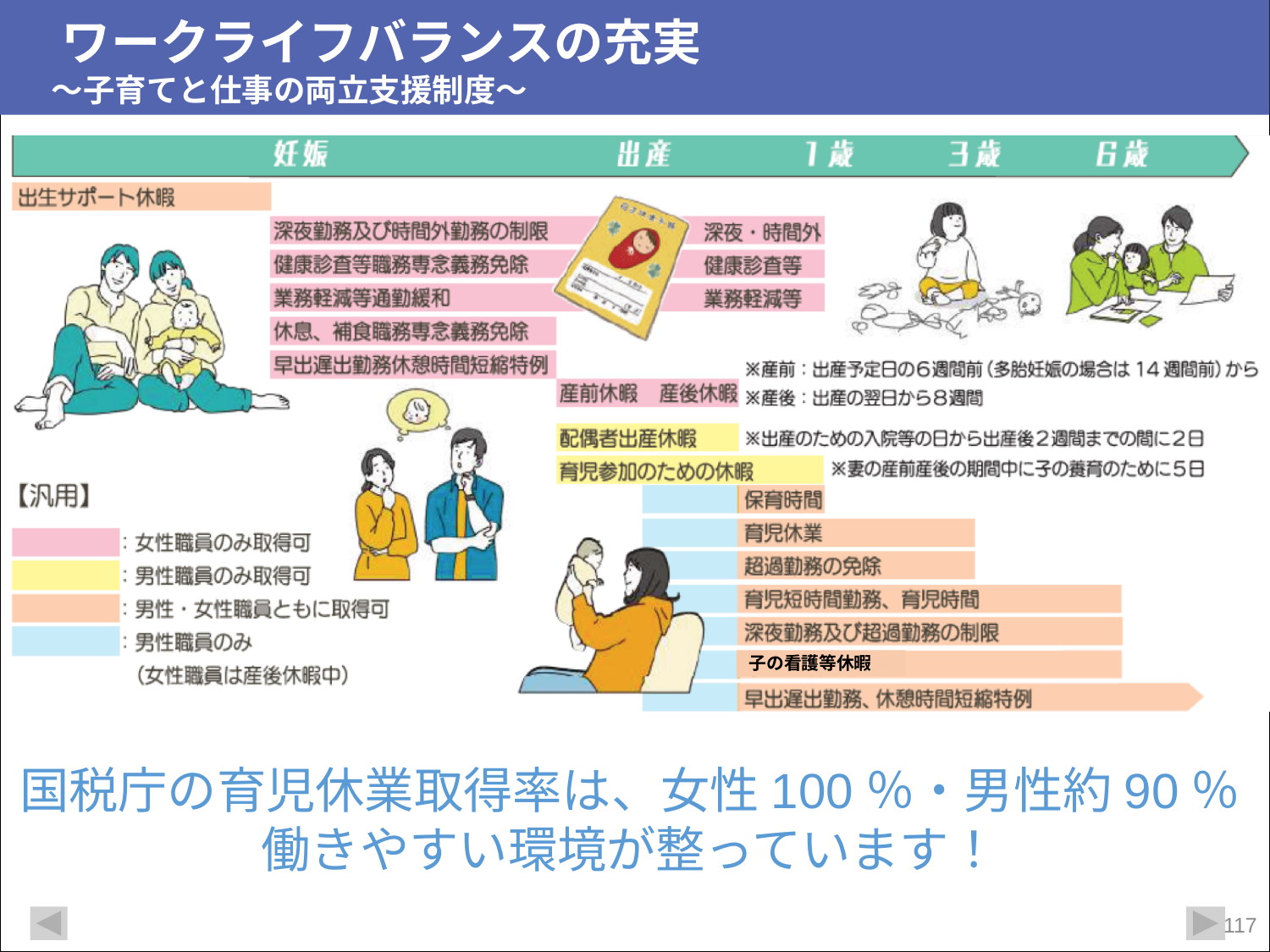

ワークライフバランスの充実
　 ～子育てと仕事の両立支援制度～

子の看護等休暇
国税庁の育児休業取得率は、女性100％・男性約90％
働きやすい環境が整っています！
117